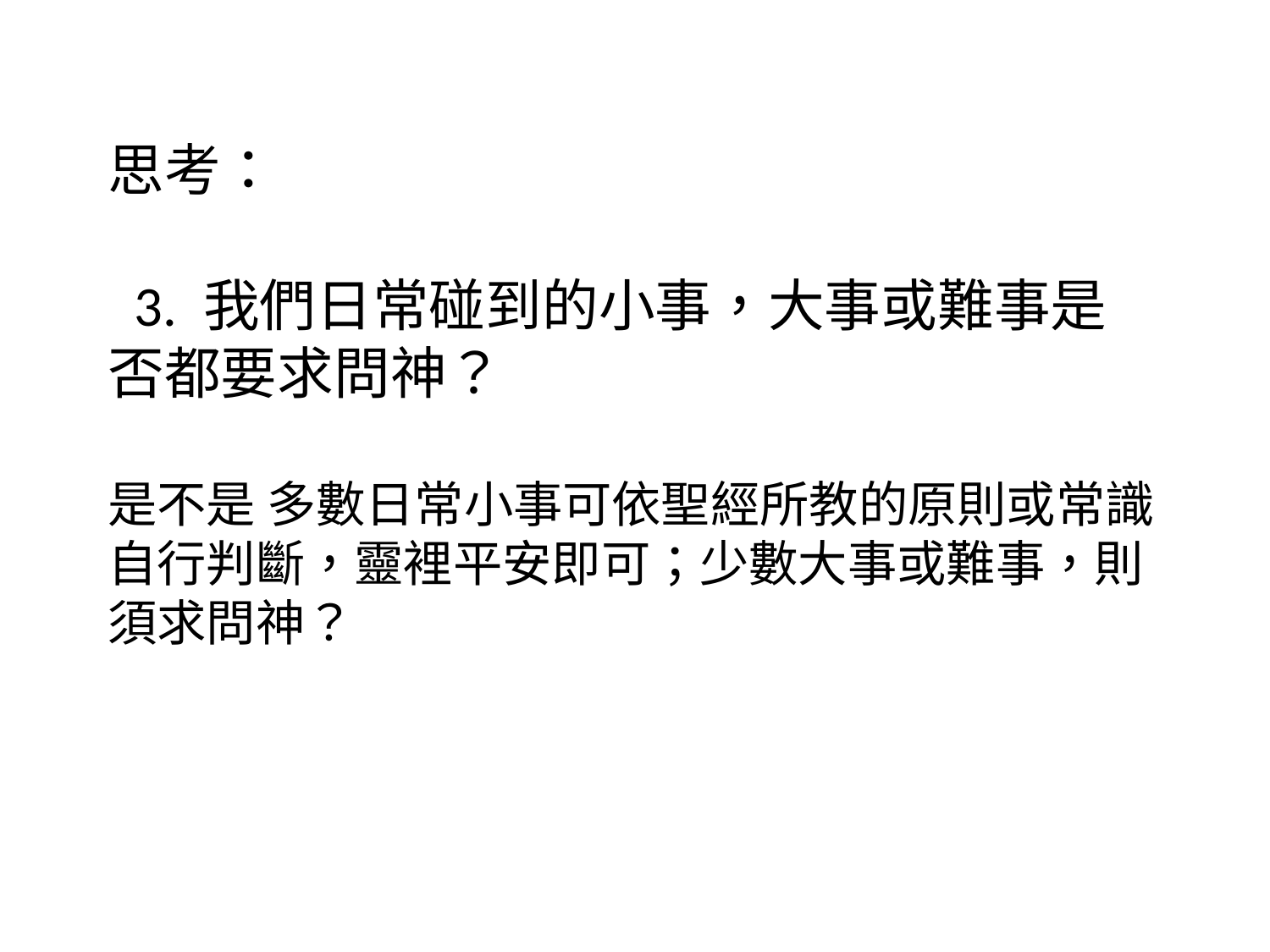

# 思考： 3. 我們日常碰到的小事，大事或難事是否都要求問神？ 是不是 多數日常小事可依聖經所教的原則或常識自行判斷，靈裡平安即可；少數大事或難事，則須求問神？